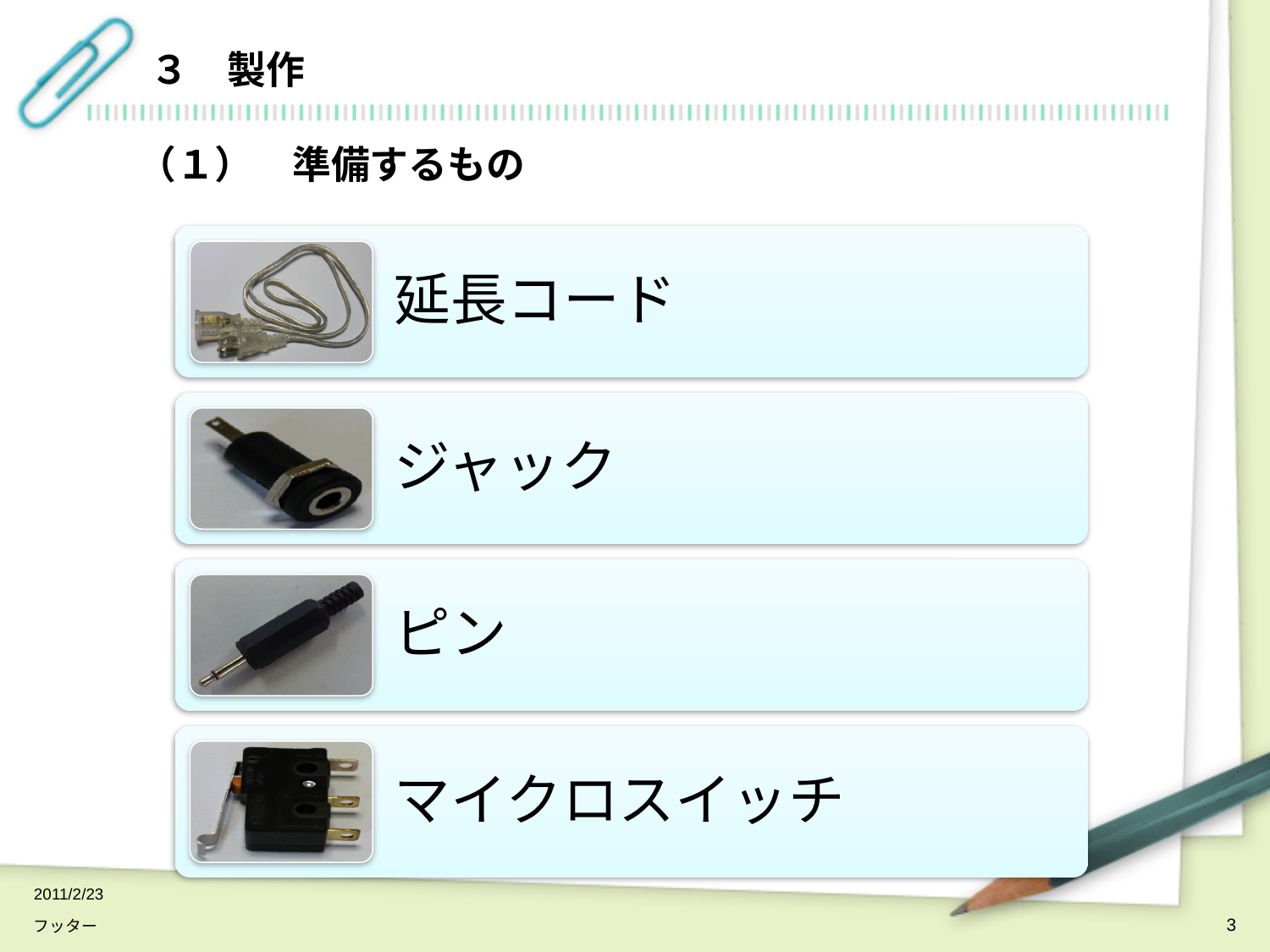

# ３　製作
（１）　準備するもの
延長コード
ジャック
ピン
マイクロスイッチ
2011/2/23
3
フッター